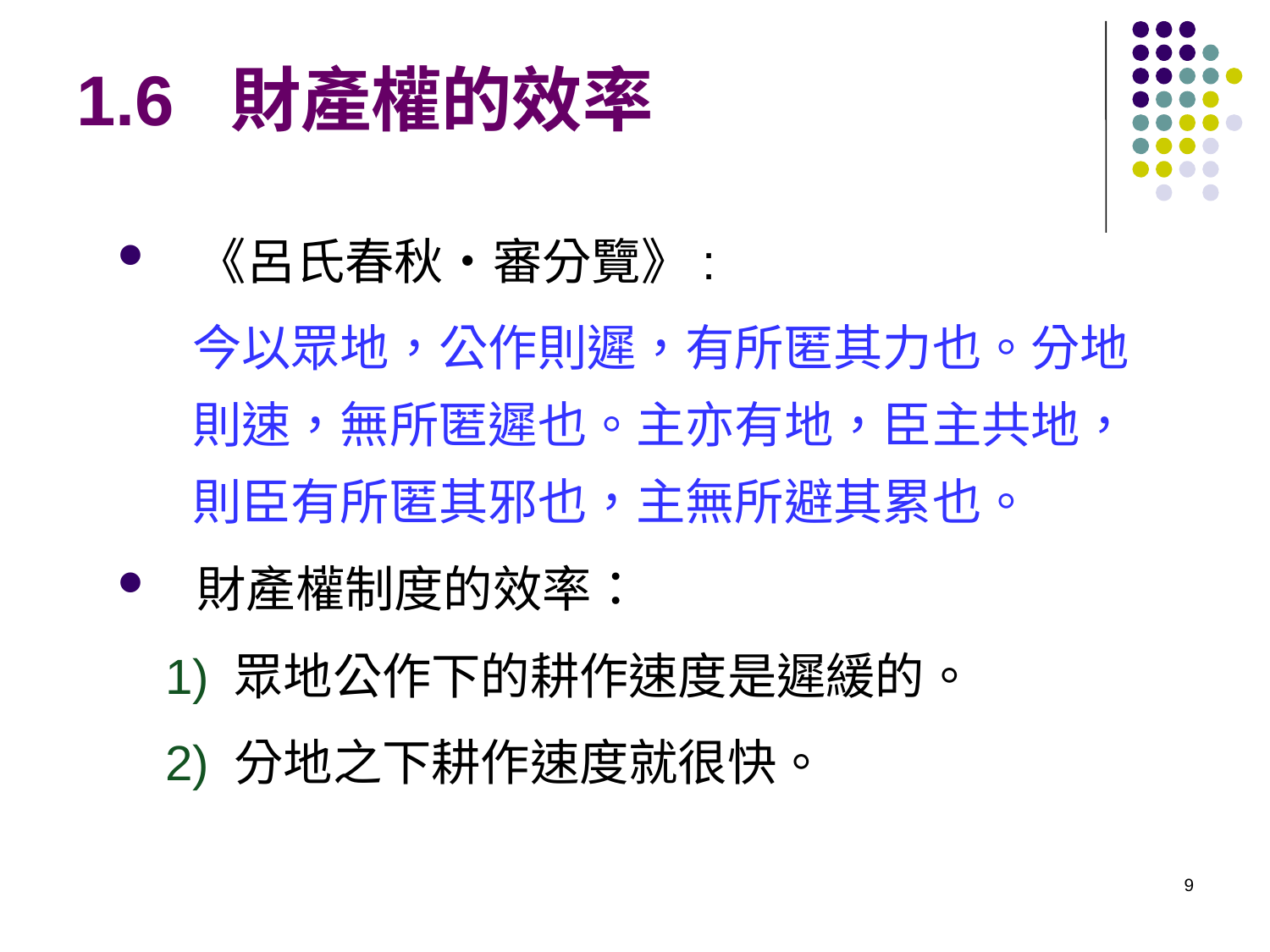

# 1.6  財產權的效率
《呂氏春秋‧審分覽》:
今以眾地，公作則遲，有所匿其力也。分地則速，無所匿遲也。主亦有地，臣主共地，則臣有所匿其邪也，主無所避其累也。
財產權制度的效率：
眾地公作下的耕作速度是遲緩的。
分地之下耕作速度就很快。
9